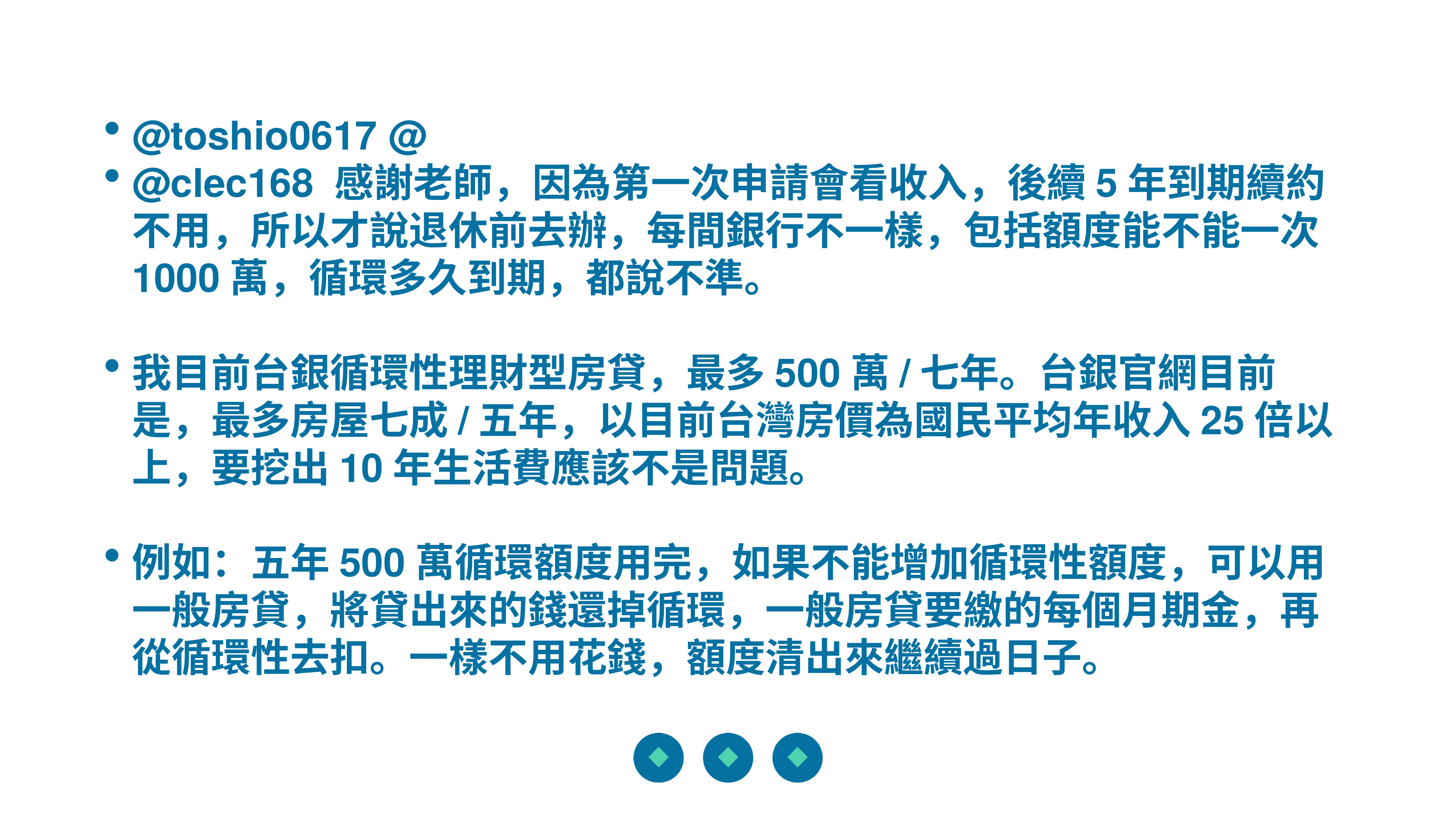

@toshio0617 @
@clec168 感謝老師，因為第一次申請會看收入，後續5年到期續約不用，所以才說退休前去辦，每間銀行不一樣，包括額度能不能一次1000萬，循環多久到期，都說不準。

我目前台銀循環性理財型房貸，最多500萬/七年。台銀官網目前是，最多房屋七成/五年，以目前台灣房價為國民平均年收入25倍以上，要挖出10年生活費應該不是問題。

例如：五年500萬循環額度用完，如果不能增加循環性額度，可以用一般房貸，將貸出來的錢還掉循環，一般房貸要繳的每個月期金，再從循環性去扣。一樣不用花錢，額度清出來繼續過日子。